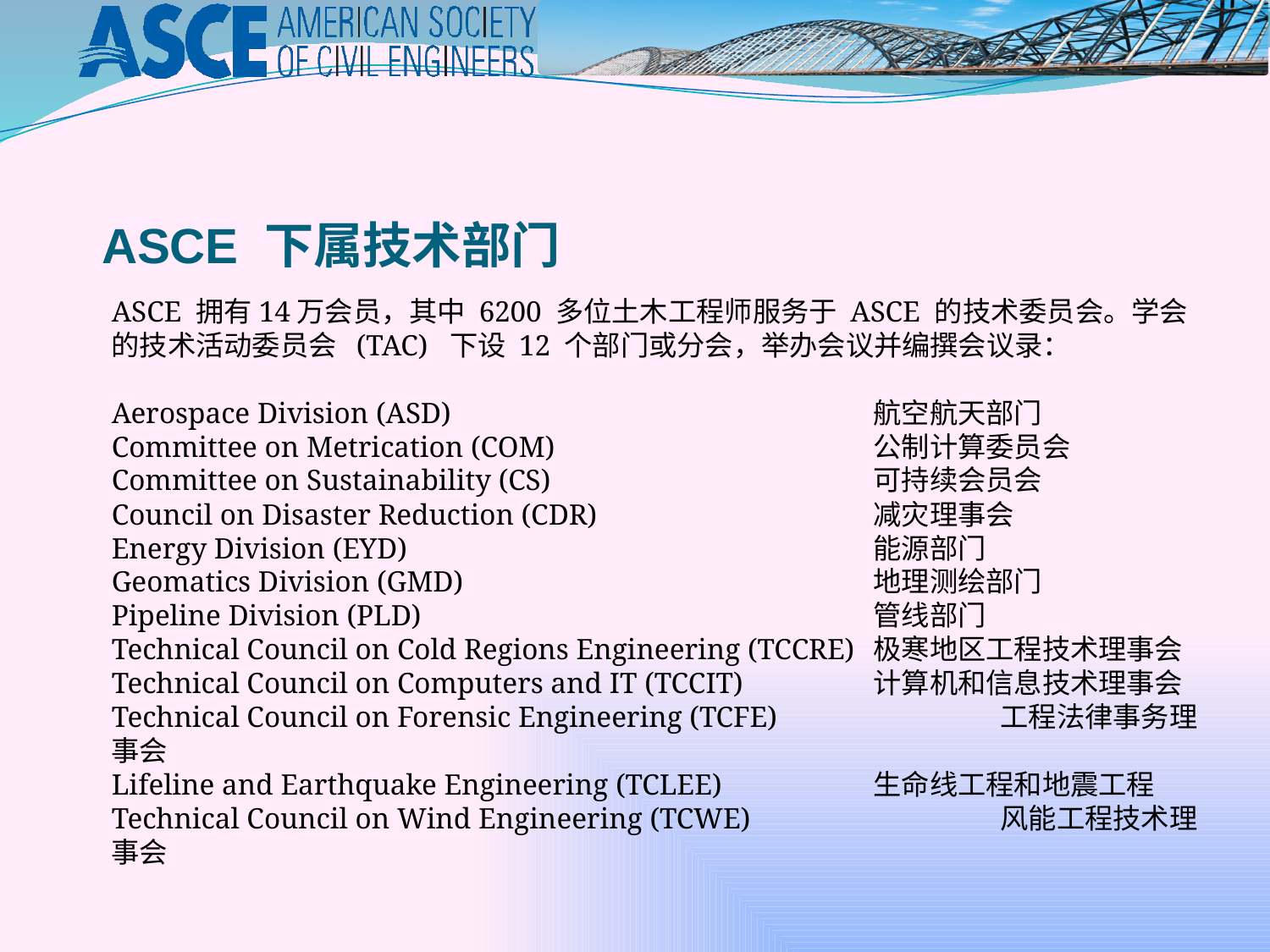

ASCE 下属技术部门
ASCE 拥有14万会员，其中 6200 多位土木工程师服务于 ASCE 的技术委员会。学会的技术活动委员会  (TAC)  下设 12 个部门或分会，举办会议并编撰会议录：

Aerospace Division (ASD)				航空航天部门
Committee on Metrication (COM)			公制计算委员会
Committee on Sustainability (CS)			可持续会员会
Council on Disaster Reduction (CDR)			减灾理事会
Energy Division (EYD)				能源部门
Geomatics Division (GMD)				地理测绘部门
Pipeline Division (PLD)				管线部门
Technical Council on Cold Regions Engineering (TCCRE)	极寒地区工程技术理事会
Technical Council on Computers and IT (TCCIT)		计算机和信息技术理事会
Technical Council on Forensic Engineering (TCFE)		工程法律事务理事会
Lifeline and Earthquake Engineering (TCLEE)		生命线工程和地震工程
Technical Council on Wind Engineering (TCWE)		风能工程技术理事会